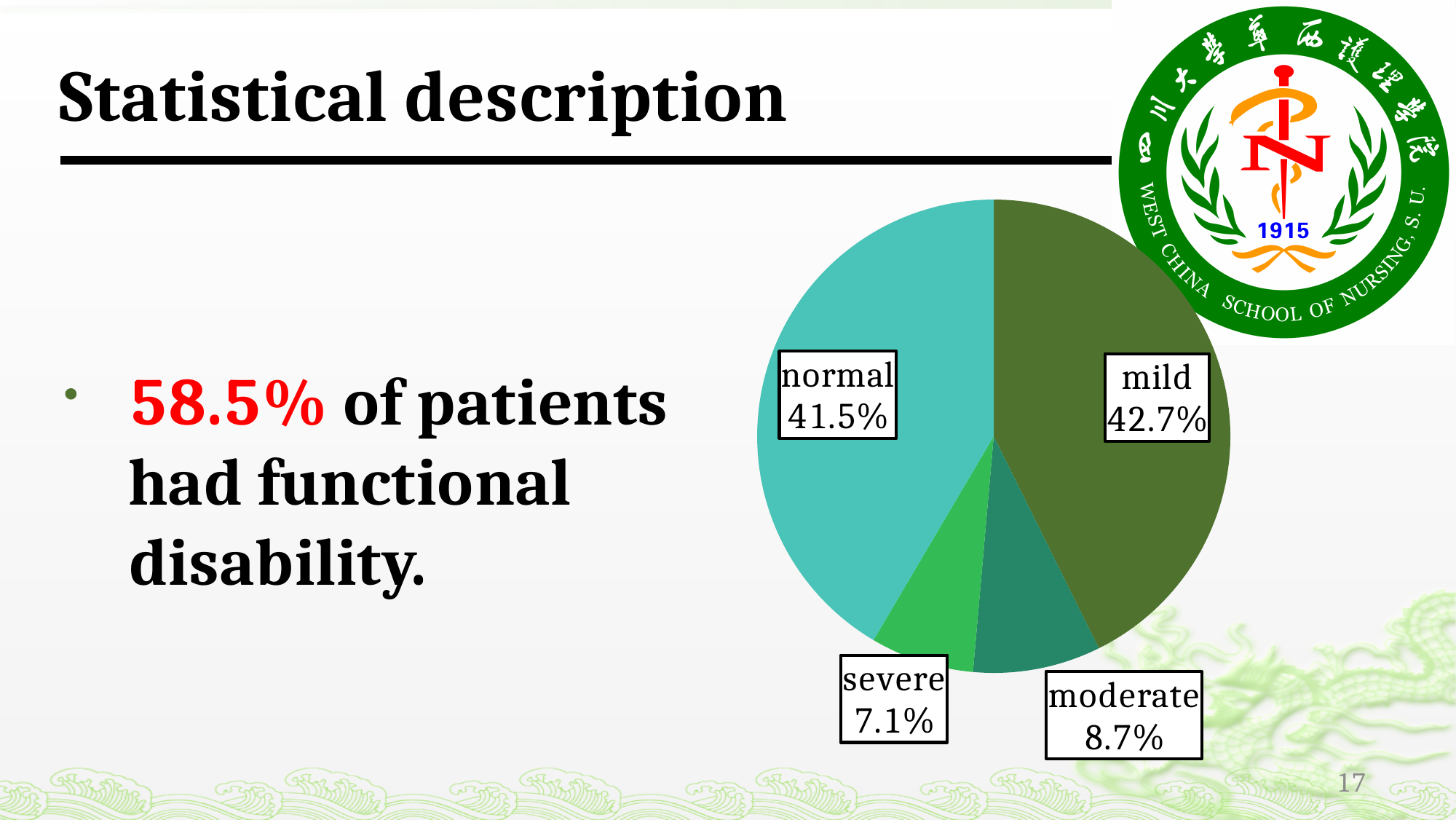

# Statistical description

### Chart

| Category | 销售额 |
|---|---|
| mild | 259.0 |
| moderate | 53.0 |
| severe | 43.0 |
| normal | 252.0 |
58.5% of patients had functional disability.
17